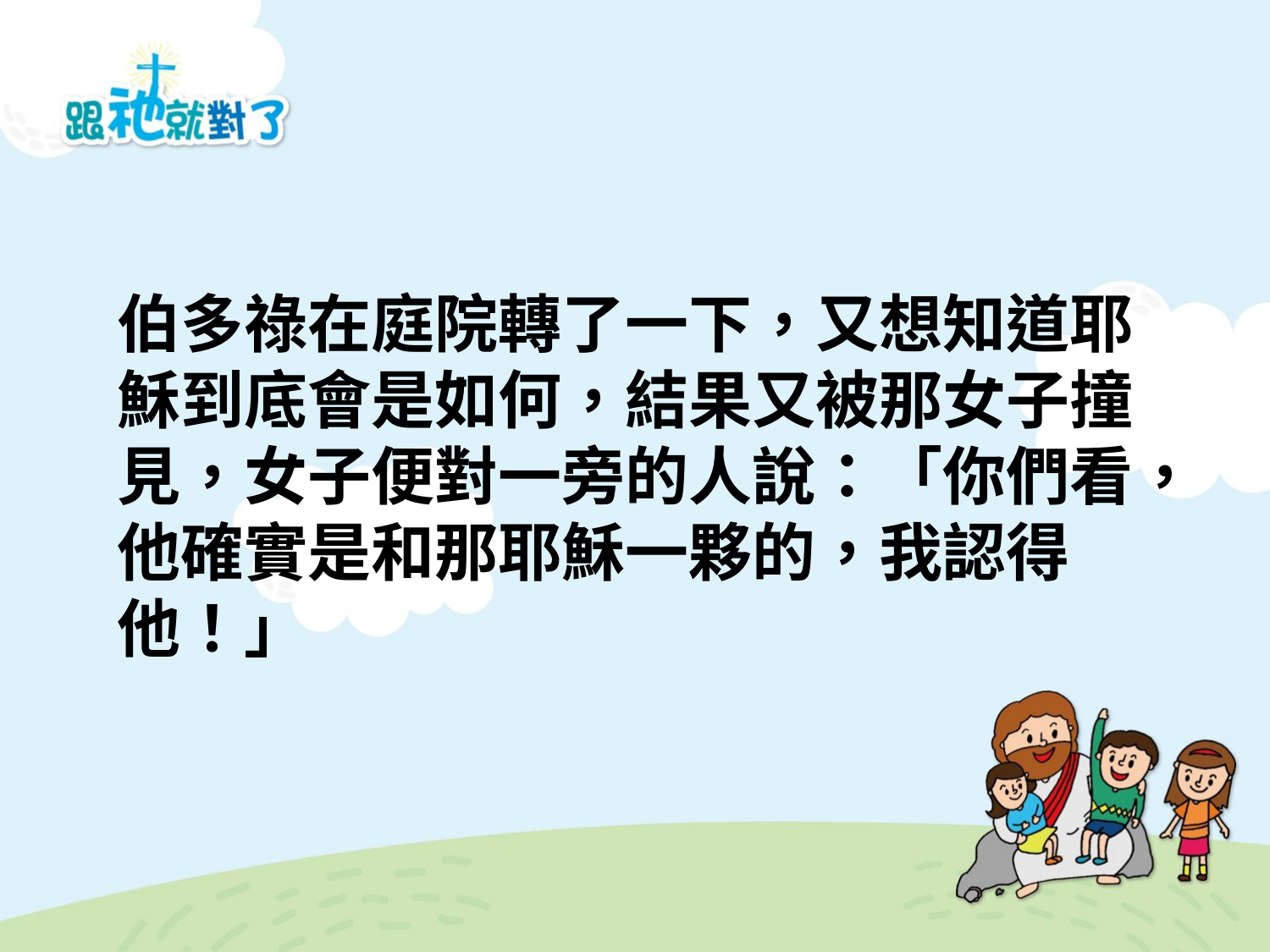

伯多祿在庭院轉了一下，又想知道耶穌到底會是如何，結果又被那女子撞見，女子便對一旁的人說：「你們看，他確實是和那耶穌一夥的，我認得他！」